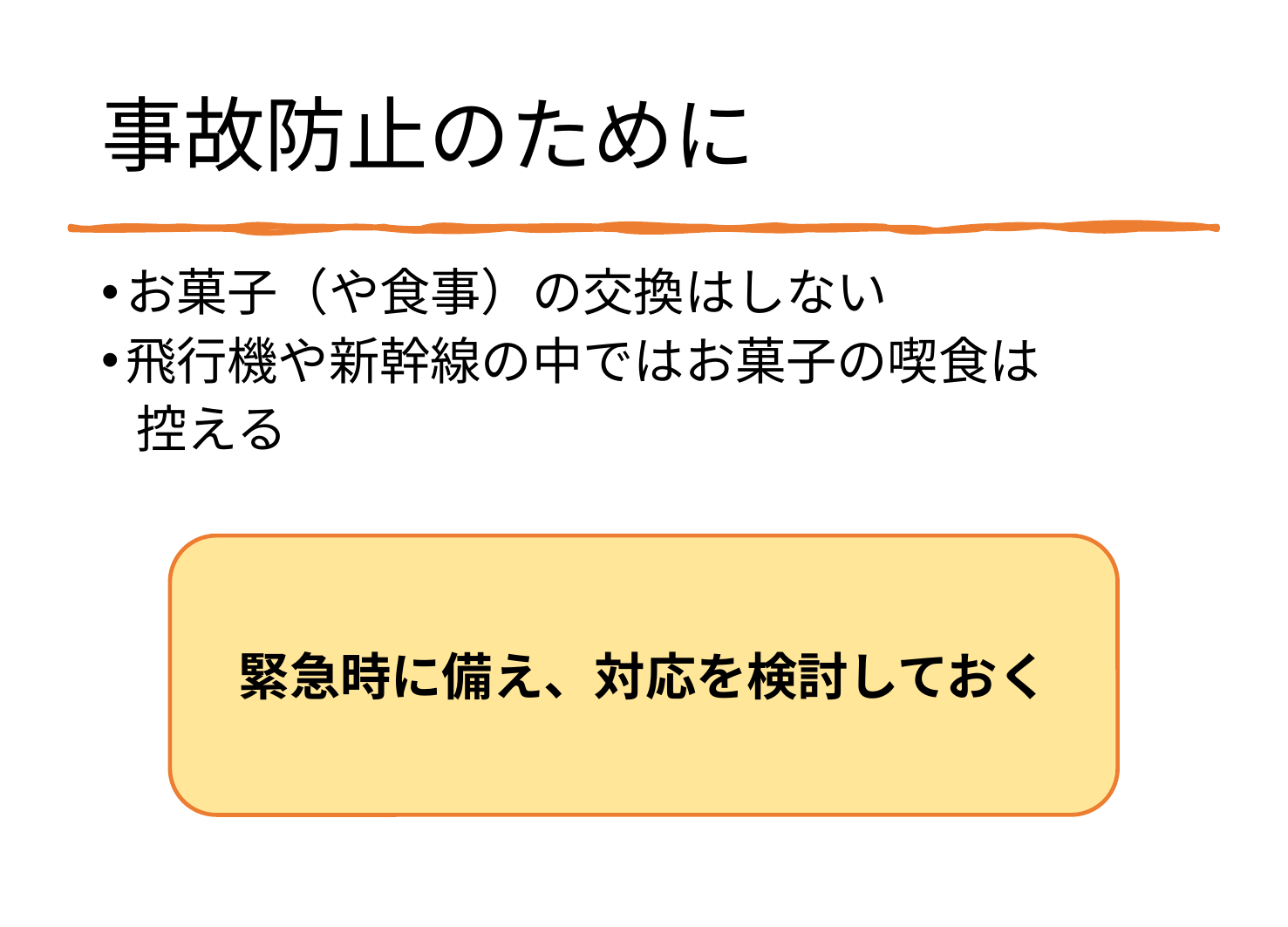

# 事故防止のために

お菓子（や食事）の交換はしない
飛行機や新幹線の中ではお菓子の喫食は
  控える

緊急時に備え、対応を検討しておく